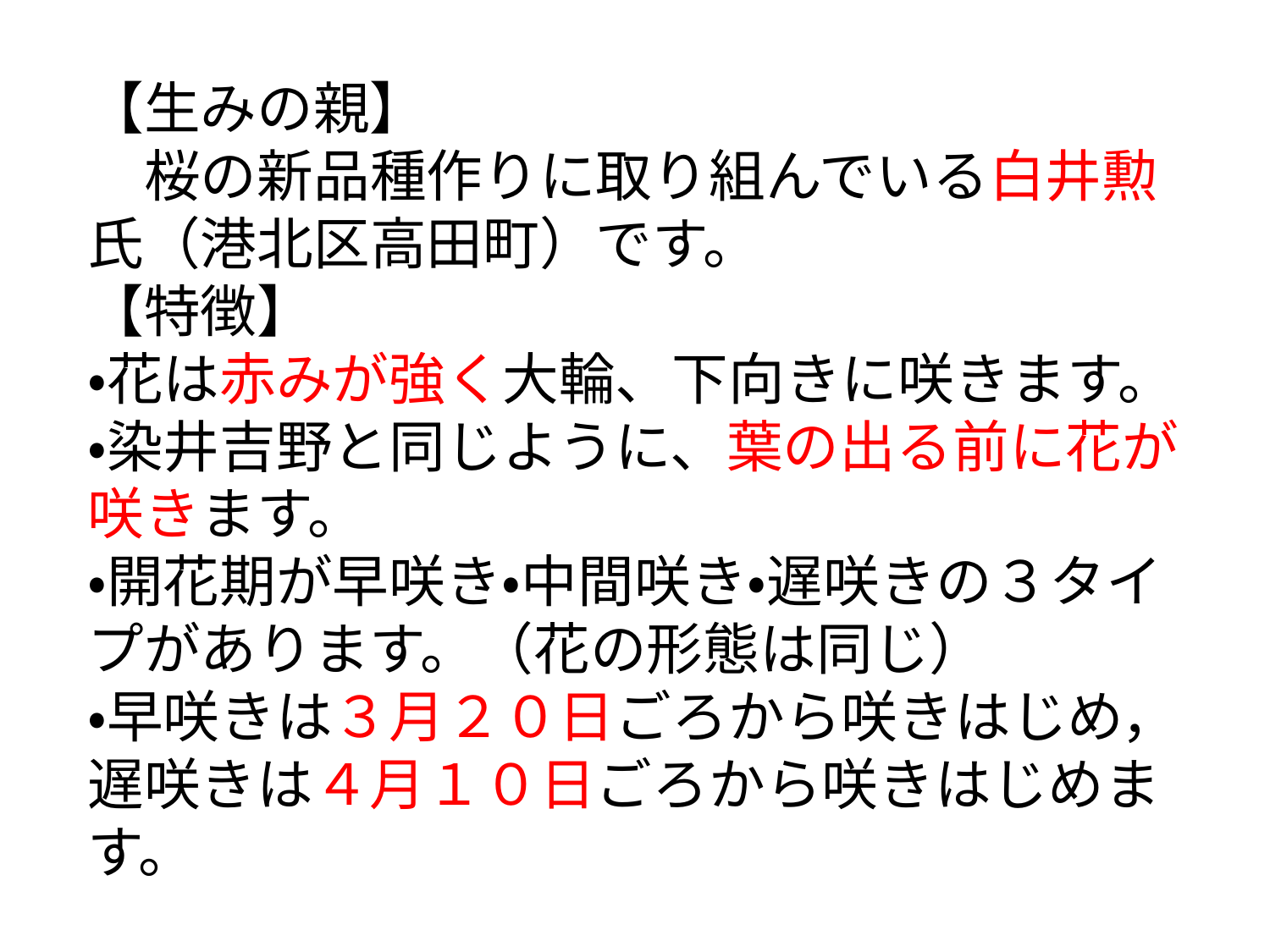

【生みの親】
　桜の新品種作りに取り組んでいる白井勲氏（港北区高田町）です。
【特徴】
・花は赤みが強く大輪、下向きに咲きます。
・染井吉野と同じように、葉の出る前に花が咲きます。
・開花期が早咲き・中間咲き・遅咲きの３タイプがあります。（花の形態は同じ）
・早咲きは３月２０日ごろから咲きはじめ，遅咲きは４月１０日ごろから咲きはじめます。